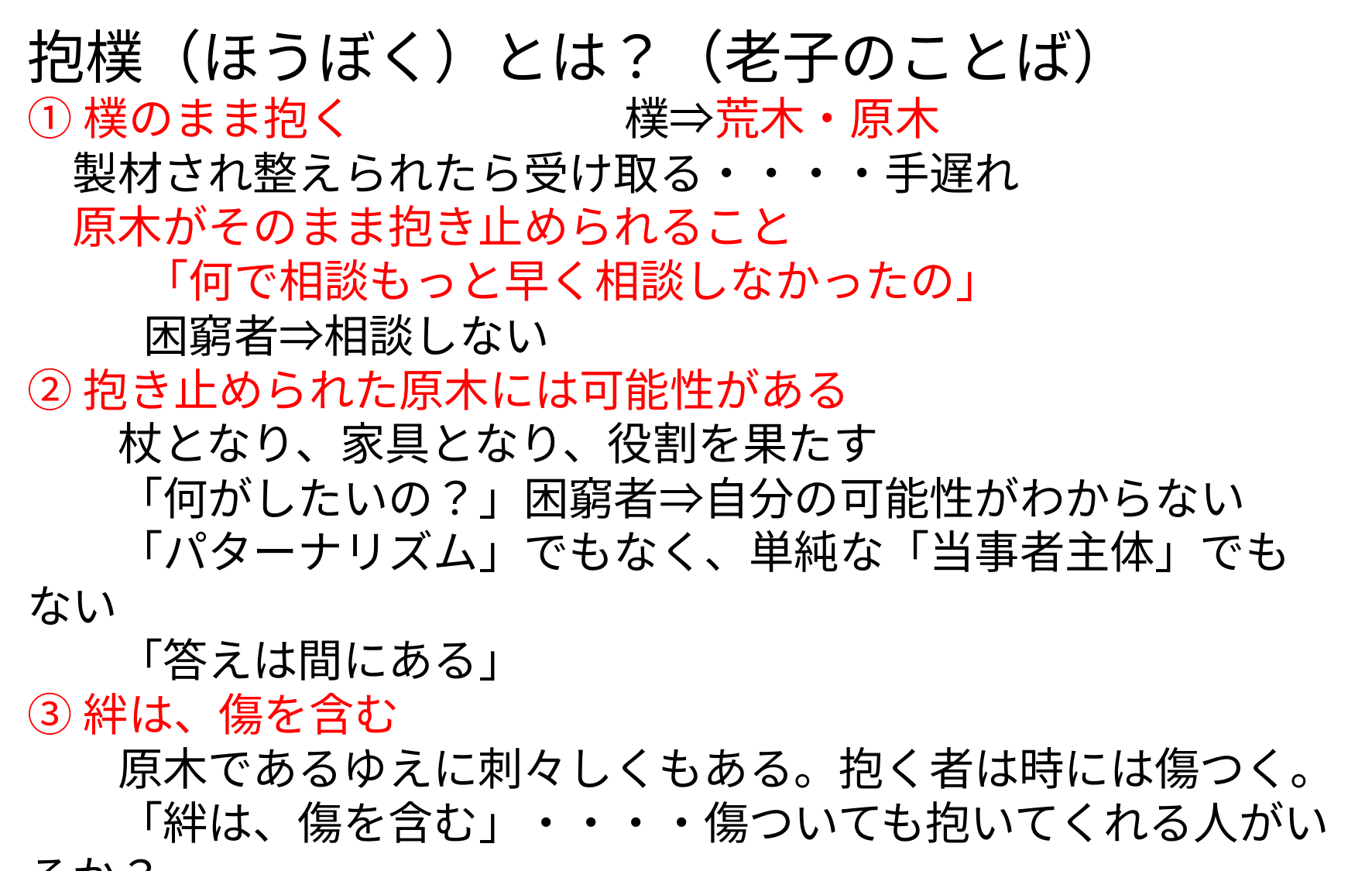

抱樸（ほうぼく）とは？（老子のことば）
①樸のまま抱く　　　　　　樸⇒荒木・原木
　製材され整えられたら受け取る・・・・手遅れ
　原木がそのまま抱き止められること
	「何で相談もっと早く相談しなかったの」
	困窮者⇒相談しない
②抱き止められた原木には可能性がある
　　杖となり、家具となり、役割を果たす
　　「何がしたいの？」困窮者⇒自分の可能性がわからない
　　「パターナリズム」でもなく、単純な「当事者主体」でもない
　　「答えは間にある」
③絆は、傷を含む
　　原木であるゆえに刺々しくもある。抱く者は時には傷つく。
　　「絆は、傷を含む」・・・・傷ついても抱いてくれる人がいるか？
	※社会とはより多くの人が健全に傷つくための仕組み